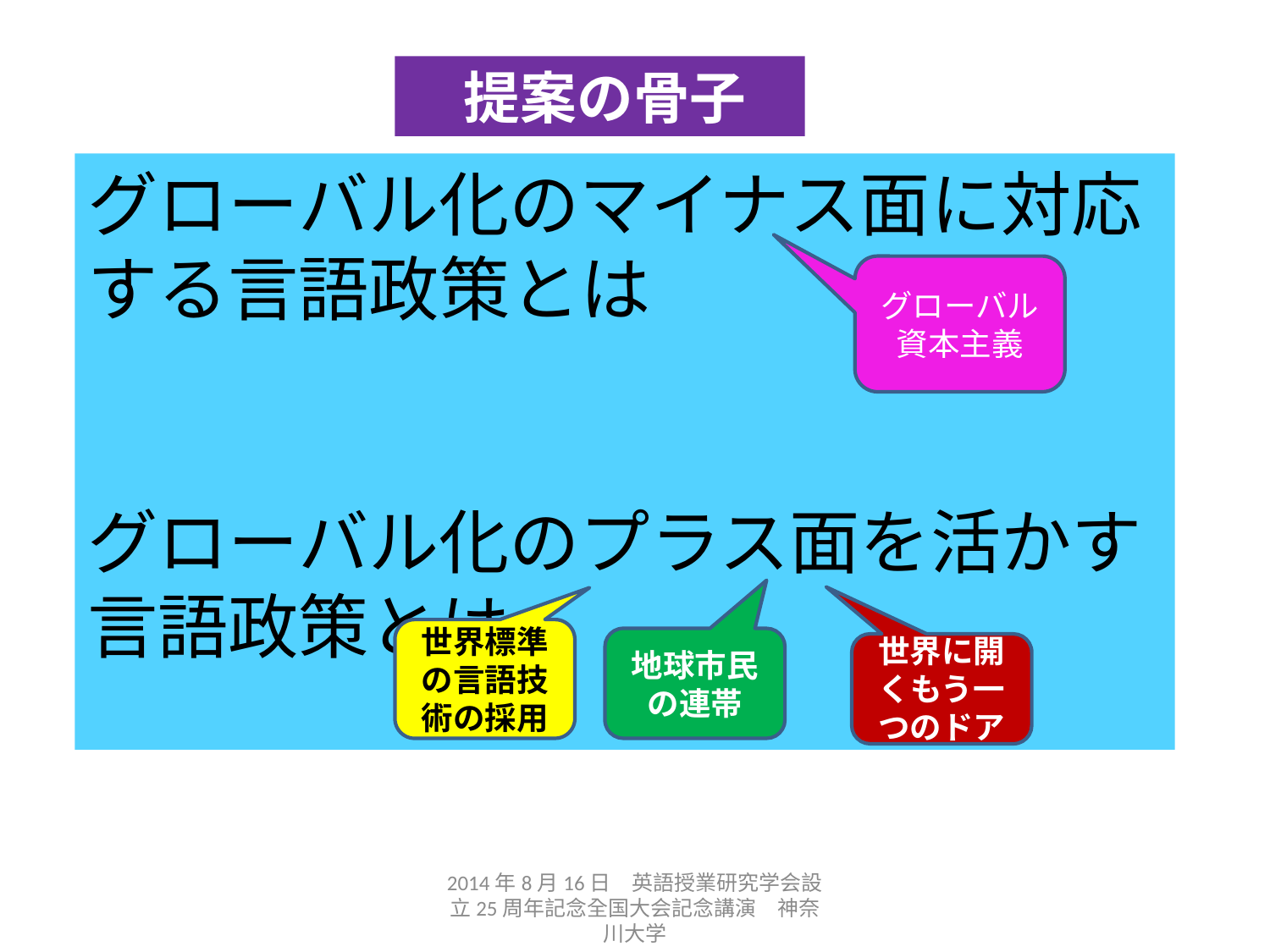

提案の骨子
グローバル化のマイナス面に対応する言語政策とは

グローバル化のプラス面を活かす言語政策とは

グローバル資本主義
世界標準の言語技術の採用
地球市民の連帯
世界に開くもう一つのドア
2014年8月16日　英語授業研究学会設立25周年記念全国大会記念講演　神奈川大学